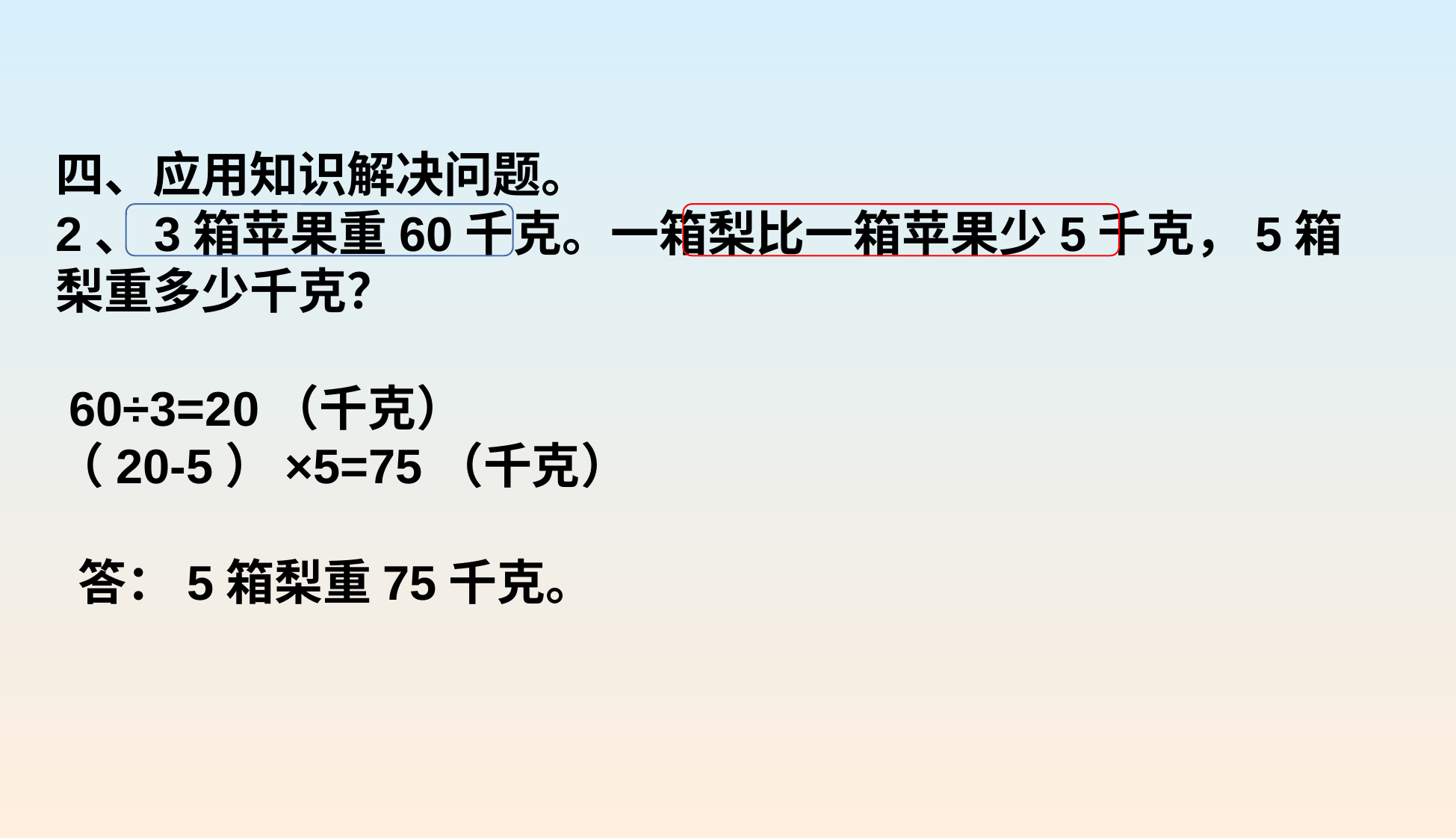

四、应用知识解决问题。
2、3箱苹果重60千克。一箱梨比一箱苹果少5千克，5箱梨重多少千克？

 60÷3=20（千克）
（20-5）×5=75（千克）

 答：5箱梨重75千克。